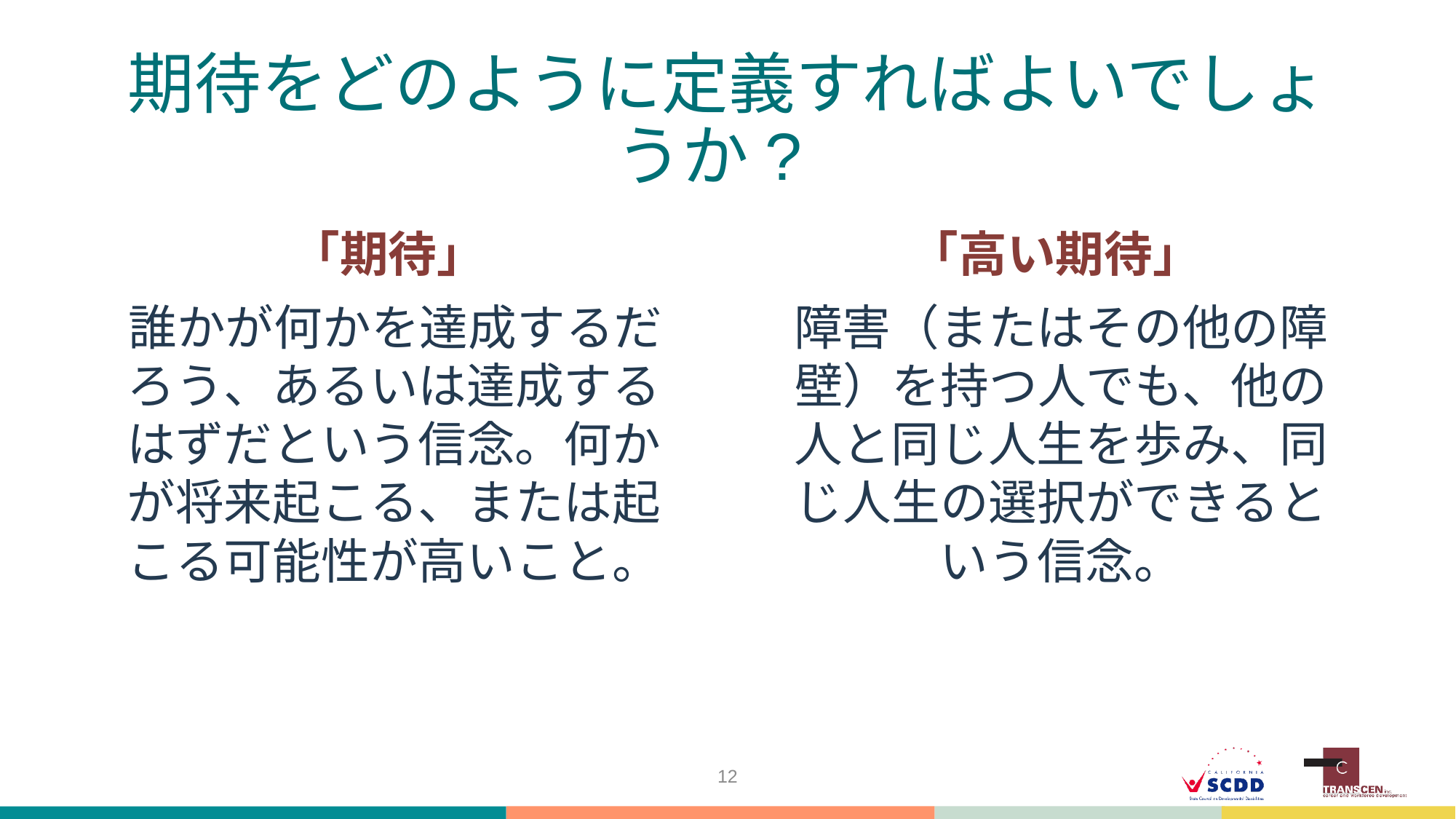

# 期待をどのように定義すればよいでしょうか?
「期待」
誰かが何かを達成するだろう、あるいは達成するはずだという信念。何かが将来起こる、または起こる可能性が高いこと。
「高い期待」
障害（またはその他の障壁）を持つ人でも、他の人と同じ人生を歩み、同じ人生の選択ができるという信念。

12